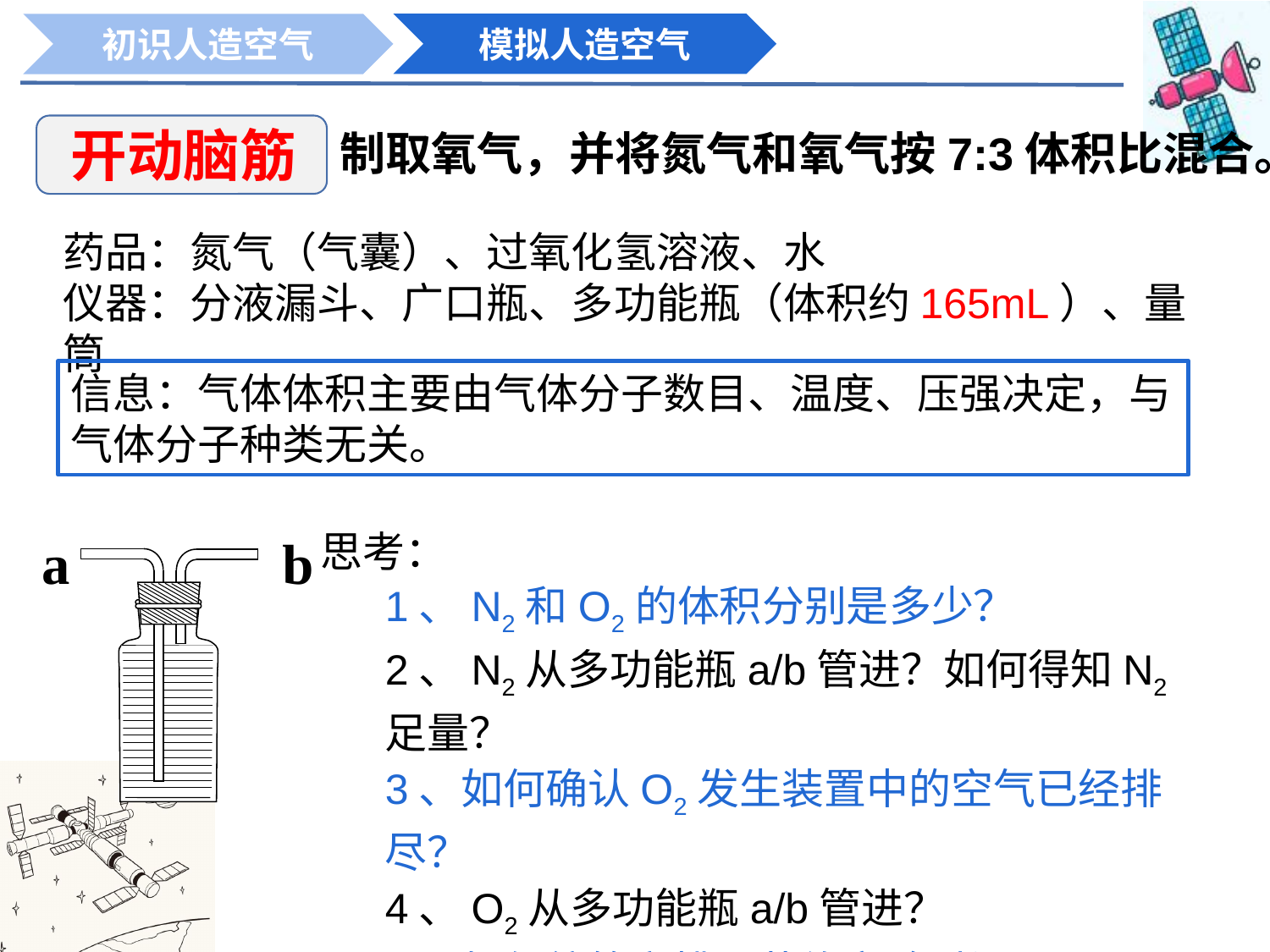

模拟人造空气
初识人造空气
开动脑筋

制取氧气，并将氮气和氧气按7:3体积比混合。
药品：氮气（气囊）、过氧化氢溶液、水
仪器：分液漏斗、广口瓶、多功能瓶（体积约165mL）、量筒
信息：气体体积主要由气体分子数目、温度、压强决定，与气体分子种类无关。
思考：
1、N2和O2的体积分别是多少？
2、N2从多功能瓶a/b管进？如何得知N2足量？
3、如何确认O2发生装置中的空气已经排尽？
4、O2从多功能瓶a/b管进？
5、如何统筹安排，节约实验时间？
a               b